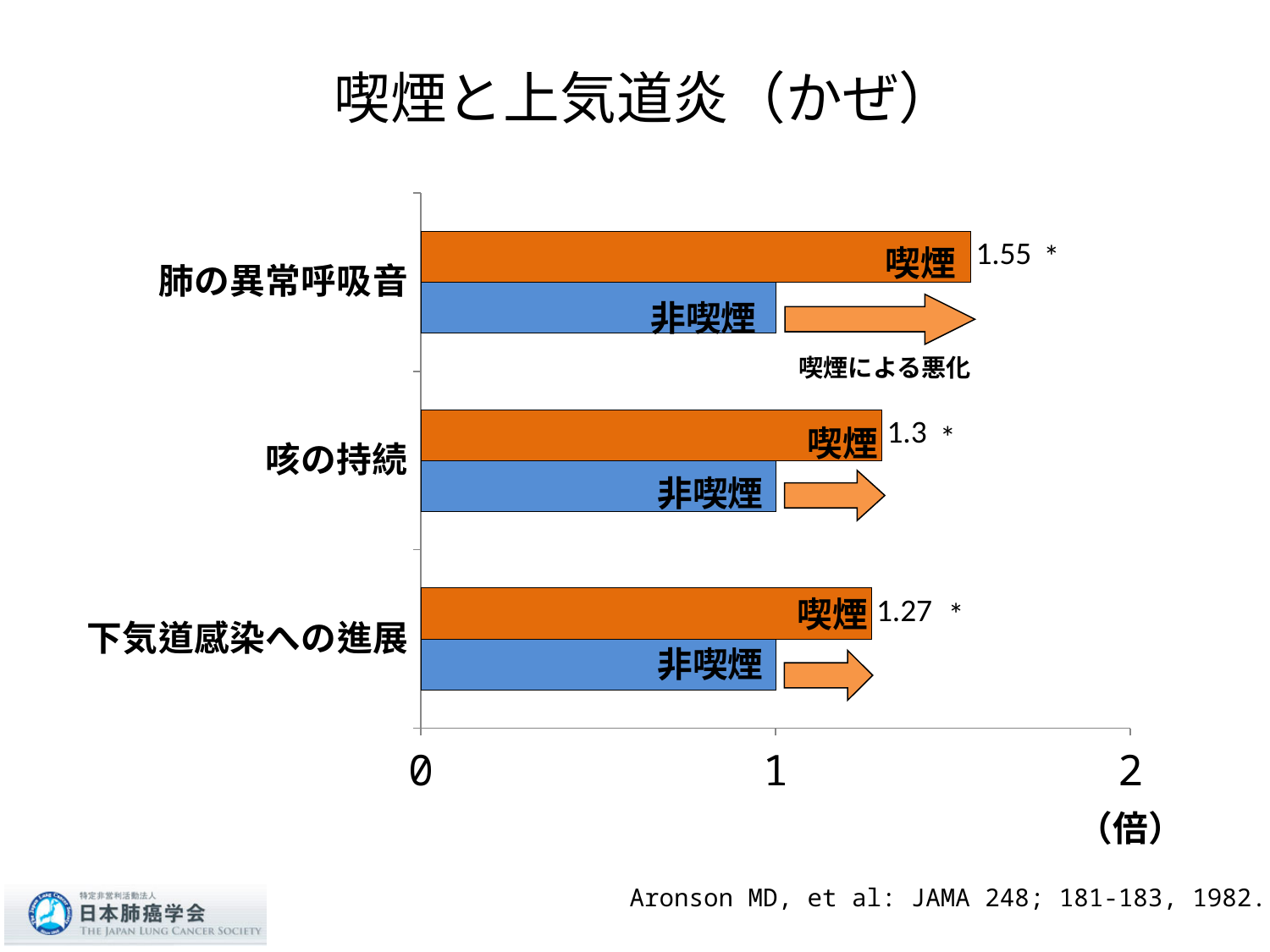

# 喫煙と上気道炎（かぜ）

### Chart

| Category | 系列 1 | 系列 2 |
|---|---|---|
| 下気道感染への進展 | 1.0 | 1.27 |
| 咳の持続 | 1.0 | 1.3 |
| 肺の異常呼吸音 | 1.0 | 1.55 |
*
喫煙
非喫煙

喫煙による悪化
*
喫煙
非喫煙

喫煙
*
非喫煙

（倍）
Aronson MD, et al: JAMA 248; 181-183, 1982.